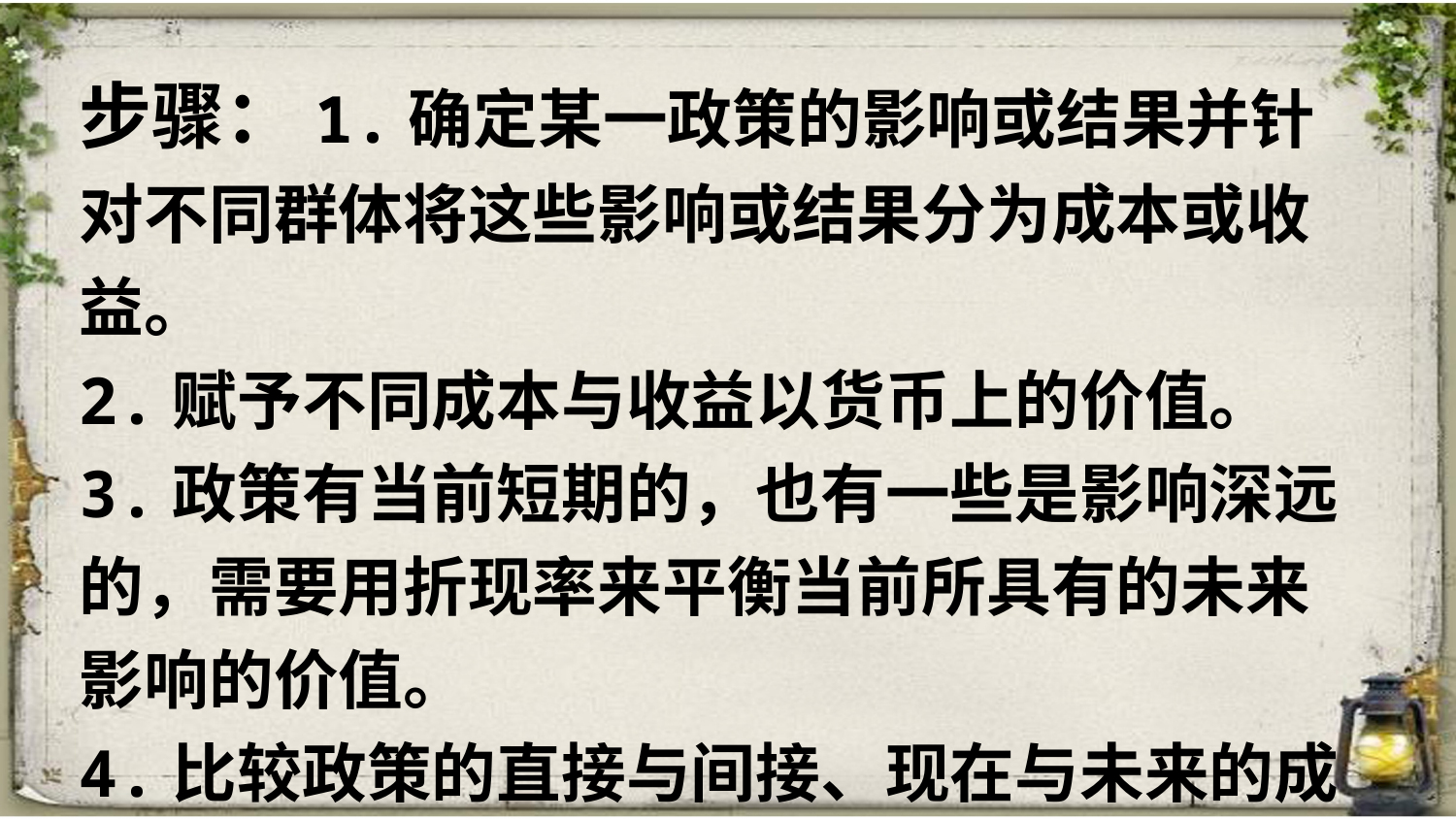

步骤：1.确定某一政策的影响或结果并针对不同群体将这些影响或结果分为成本或收益。
2.赋予不同成本与收益以货币上的价值。
3.政策有当前短期的，也有一些是影响深远的，需要用折现率来平衡当前所具有的未来影响的价值。
4.比较政策的直接与间接、现在与未来的成本与收益。